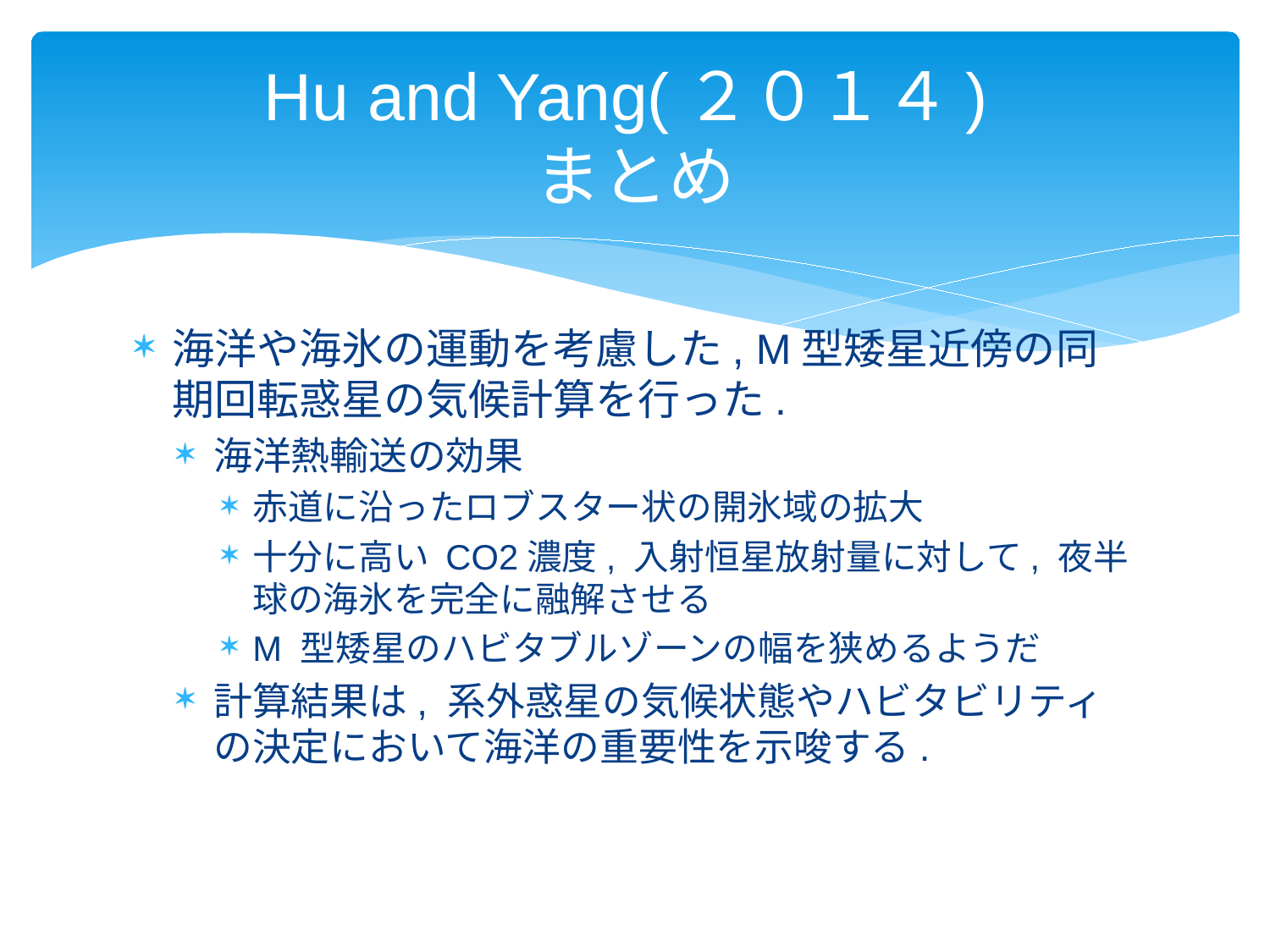

# Hu and Yang(２０１４) まとめ
海洋や海氷の運動を考慮した, M型矮星近傍の同期回転惑星の気候計算を行った.
海洋熱輸送の効果
赤道に沿ったロブスター状の開氷域の拡大
十分に高い CO2濃度, 入射恒星放射量に対して, 夜半球の海氷を完全に融解させる
M 型矮星のハビタブルゾーンの幅を狭めるようだ
計算結果は, 系外惑星の気候状態やハビタビリティの決定において海洋の重要性を示唆する.